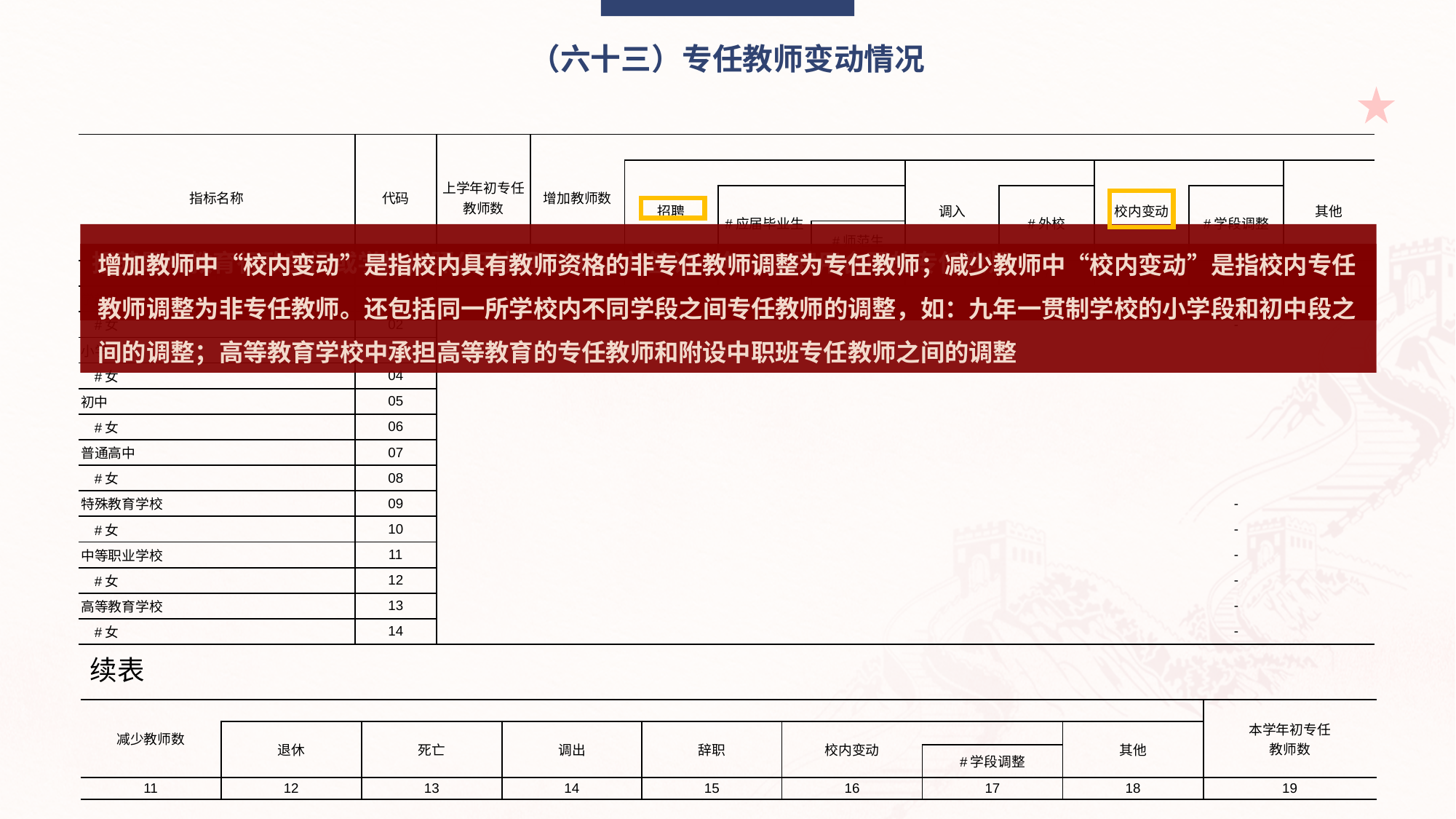

（六十三）专任教师变动情况
| 指标名称 | 代码 | 上学年初专任教师数 | 增加教师数 |  |  |  |  |  |  |  |  |
| --- | --- | --- | --- | --- | --- | --- | --- | --- | --- | --- | --- |
|  |  |  |  | 招聘 |  |  | 调入 |  | 校内变动 |  | 其他 |
|  |  |  |  |  | #应届毕业生 |  |  | #外校 |  | #学段调整 |  |
|  |  |  |  |  |  | #师范生 |  |  |  |  |  |
| 甲 | 乙 | 1 | 2 | 3 | 4 | 5 | 6 | 7 | 8 | 9 | 10 |
| 学前教育 | 01 |  |  |  |  |  |  |  |  | - |  |
| #女 | 02 |  |  |  |  |  |  |  |  | - |  |
| 小学 | 03 |  |  |  |  |  |  |  |  |  |  |
| #女 | 04 |  |  |  |  |  |  |  |  |  |  |
| 初中 | 05 |  |  |  |  |  |  |  |  |  |  |
| #女 | 06 |  |  |  |  |  |  |  |  |  |  |
| 普通高中 | 07 |  |  |  |  |  |  |  |  |  |  |
| #女 | 08 |  |  |  |  |  |  |  |  |  |  |
| 特殊教育学校 | 09 |  |  |  |  |  |  |  |  | - |  |
| #女 | 10 |  |  |  |  |  |  |  |  | - |  |
| 中等职业学校 | 11 |  |  |  |  |  |  |  |  | - |  |
| #女 | 12 |  |  |  |  |  |  |  |  | - |  |
| 高等教育学校 | 13 |  |  |  |  |  |  |  |  | - |  |
| #女 | 14 |  |  |  |  |  |  |  |  | - |  |

增加教师中“校内变动”是指校内具有教师资格的非专任教师调整为专任教师；减少教师中“校内变动”是指校内专任教师调整为非专任教师。还包括同一所学校内不同学段之间专任教师的调整，如：九年一贯制学校的小学段和初中段之间的调整；高等教育学校中承担高等教育的专任教师和附设中职班专任教师之间的调整

招聘是指教育行政部门或学校按照公开招聘流程，并签订一年以上聘用合同的专任教师
续表
| 减少教师数 |  |  |  |  |  |  |  | 本学年初专任 教师数 |
| --- | --- | --- | --- | --- | --- | --- | --- | --- |
|  | 退休 | 死亡 | 调出 | 辞职 | 校内变动 |  | 其他 |  |
|  |  |  |  |  |  | #学段调整 |  |  |
| 11 | 12 | 13 | 14 | 15 | 16 | 17 | 18 | 19 |